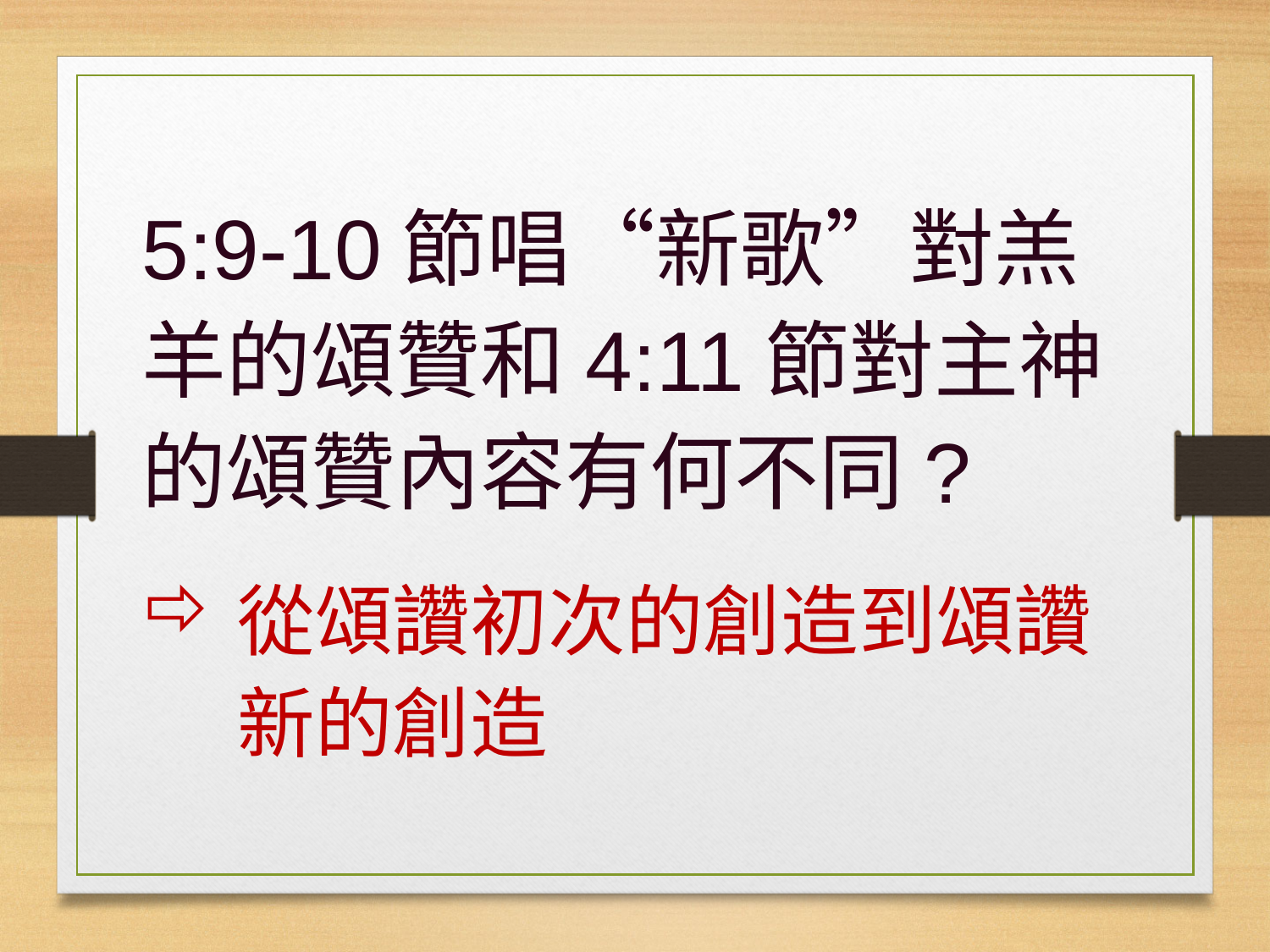

5:9-10節唱“新歌”對羔羊的頌贊和4:11節對主神的頌贊內容有何不同?
從頌讚初次的創造到頌讚新的創造